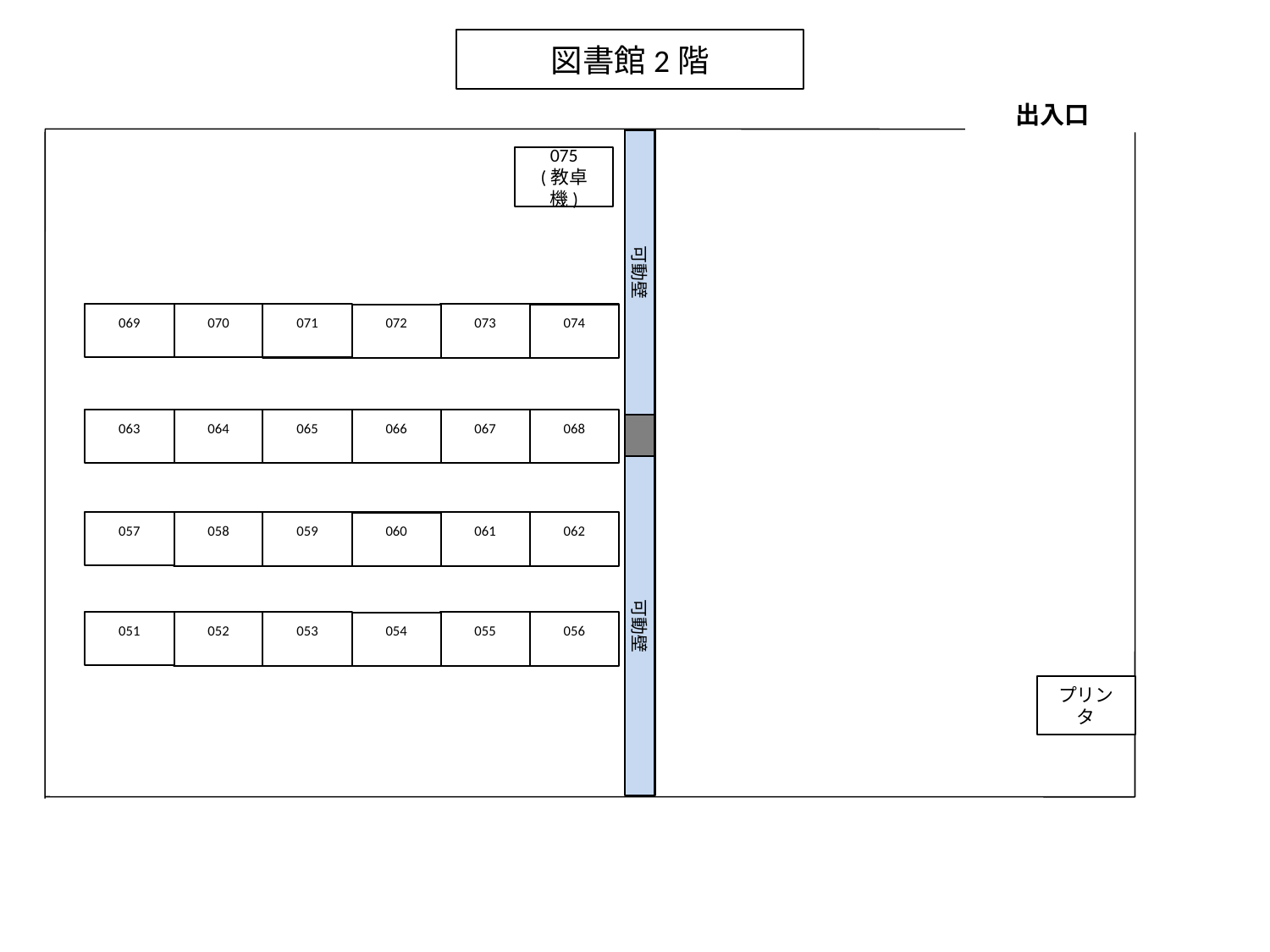

図書館2階
出入口
可動壁
075
(教卓機)
069

070

071

073

074

072

063

064

065

067

068

066

可動壁
057

058

059

061

062

060

051

052

053

055

056

054

プリンタ